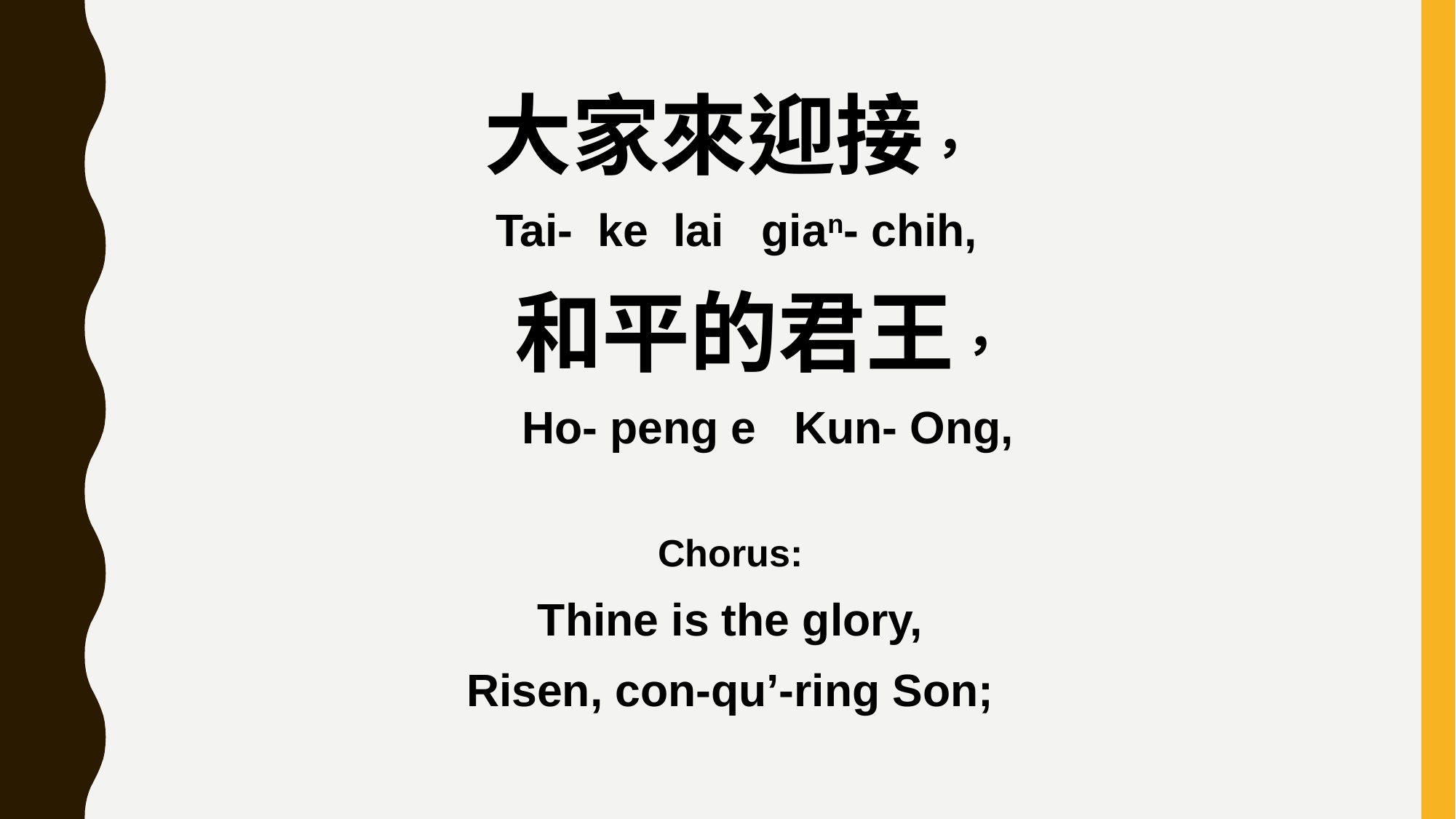

大家來迎接，
 Tai-  ke  lai   gian- chih,
  和平的君王，
      Ho- peng e   Kun- Ong,

Chorus:
Thine is the glory,
Risen, con-qu’-ring Son;